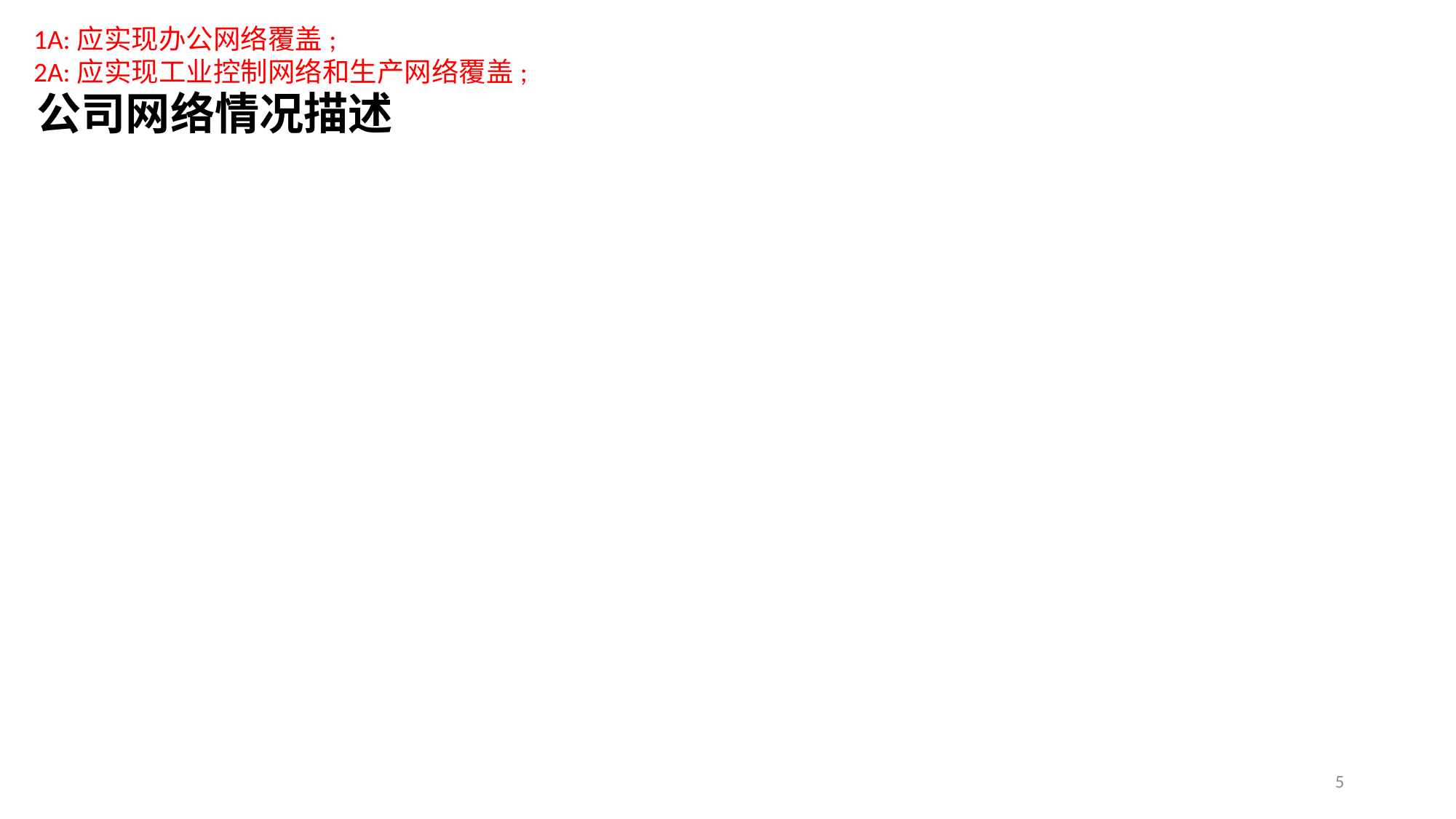

1A:应实现办公网络覆盖;
2A:应实现工业控制网络和生产网络覆盖;
公司网络情况描述

5